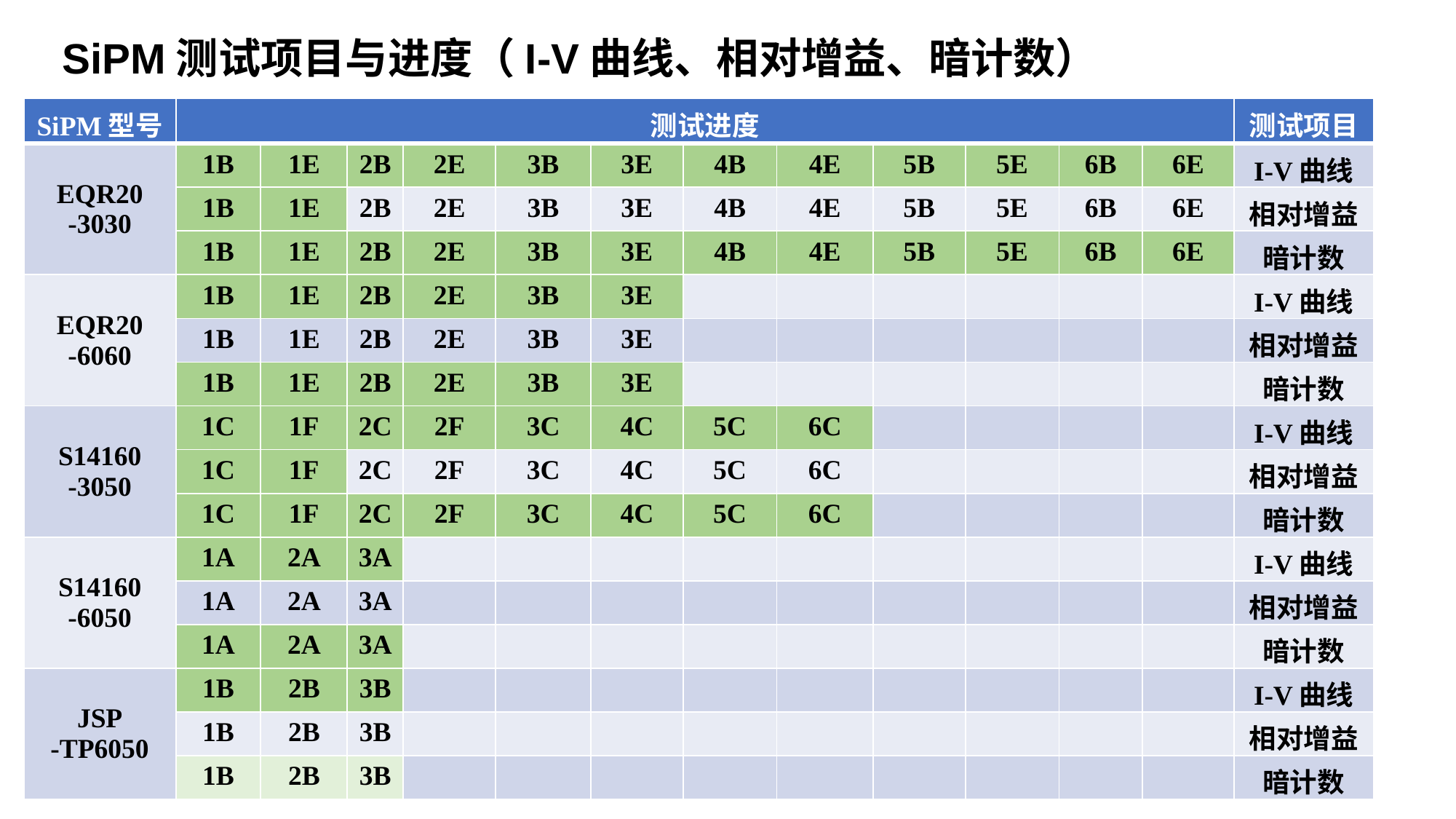

SiPM测试项目与进度（I-V曲线、相对增益、暗计数）
| SiPM型号 | 测试进度 |  |  |  |  |  |  |  |  |  |  |  | 测试项目 |
| --- | --- | --- | --- | --- | --- | --- | --- | --- | --- | --- | --- | --- | --- |
| EQR20 -3030 | 1B | 1E | 2B | 2E | 3B | 3E | 4B | 4E | 5B | 5E | 6B | 6E | I-V曲线 |
|  | 1B | 1E | 2B | 2E | 3B | 3E | 4B | 4E | 5B | 5E | 6B | 6E | 相对增益 |
|  | 1B | 1E | 2B | 2E | 3B | 3E | 4B | 4E | 5B | 5E | 6B | 6E | 暗计数 |
| EQR20 -6060 | 1B | 1E | 2B | 2E | 3B | 3E |  |  |  |  |  |  | I-V曲线 |
|  | 1B | 1E | 2B | 2E | 3B | 3E |  |  |  |  |  |  | 相对增益 |
|  | 1B | 1E | 2B | 2E | 3B | 3E |  |  |  |  |  |  | 暗计数 |
| S14160 -3050 | 1C | 1F | 2C | 2F | 3C | 4C | 5C | 6C |  |  |  |  | I-V曲线 |
|  | 1C | 1F | 2C | 2F | 3C | 4C | 5C | 6C |  |  |  |  | 相对增益 |
|  | 1C | 1F | 2C | 2F | 3C | 4C | 5C | 6C |  |  |  |  | 暗计数 |
| S14160 -6050 | 1A | 2A | 3A |  |  |  |  |  |  |  |  |  | I-V曲线 |
|  | 1A | 2A | 3A |  |  |  |  |  |  |  |  |  | 相对增益 |
|  | 1A | 2A | 3A |  |  |  |  |  |  |  |  |  | 暗计数 |
| JSP -TP6050 | 1B | 2B | 3B |  |  |  |  |  |  |  |  |  | I-V曲线 |
|  | 1B | 2B | 3B |  |  |  |  |  |  |  |  |  | 相对增益 |
|  | 1B | 2B | 3B |  |  |  |  |  |  |  |  |  | 暗计数 |